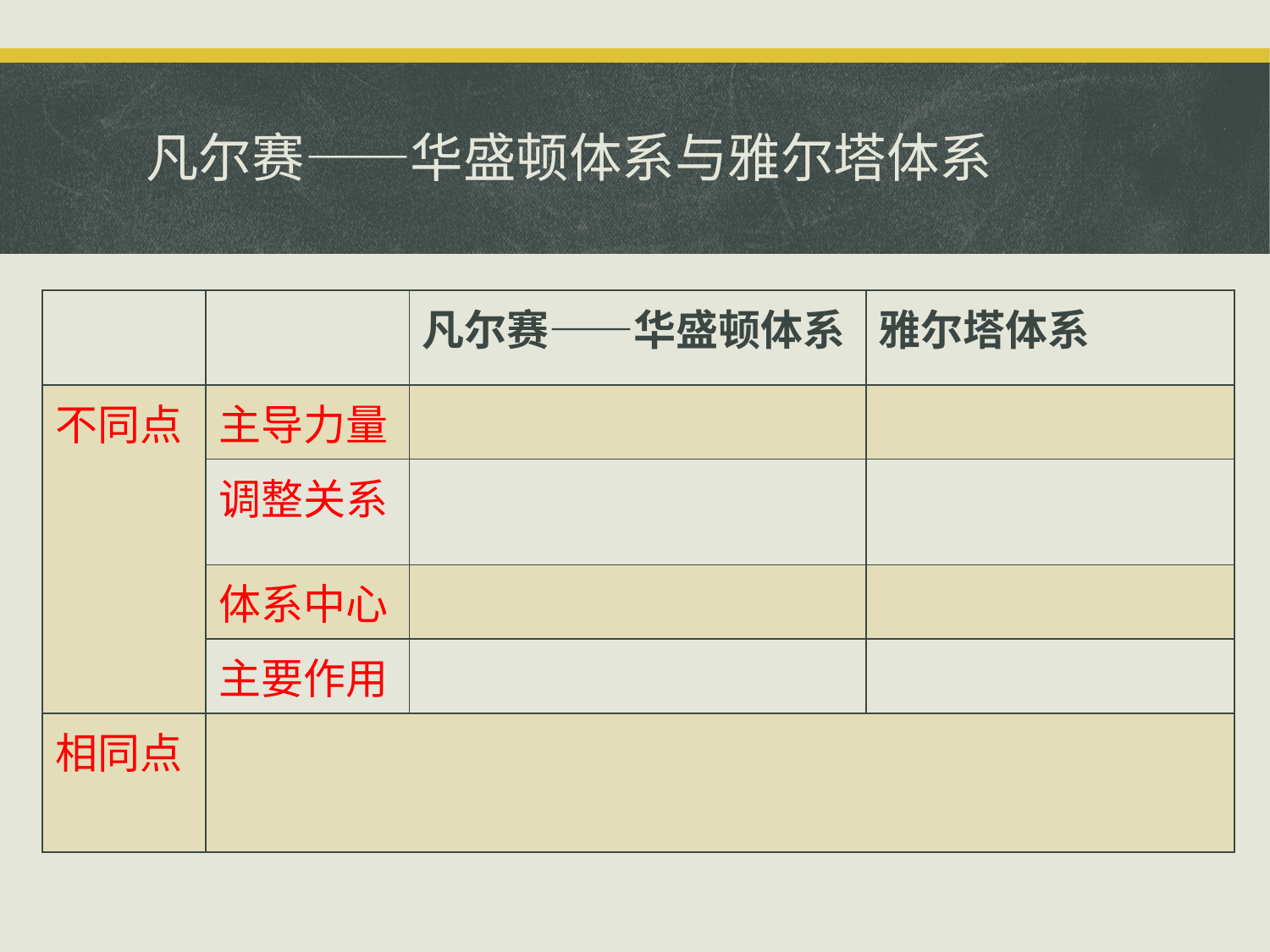

# 凡尔赛——华盛顿体系与雅尔塔体系
|  |  | 凡尔赛——华盛顿体系 | 雅尔塔体系 |
| --- | --- | --- | --- |
| 不同点 | 主导力量 |  |  |
|  | 调整关系 |  |  |
|  | 体系中心 |  |  |
|  | 主要作用 |  |  |
| 相同点 |  |  |  |